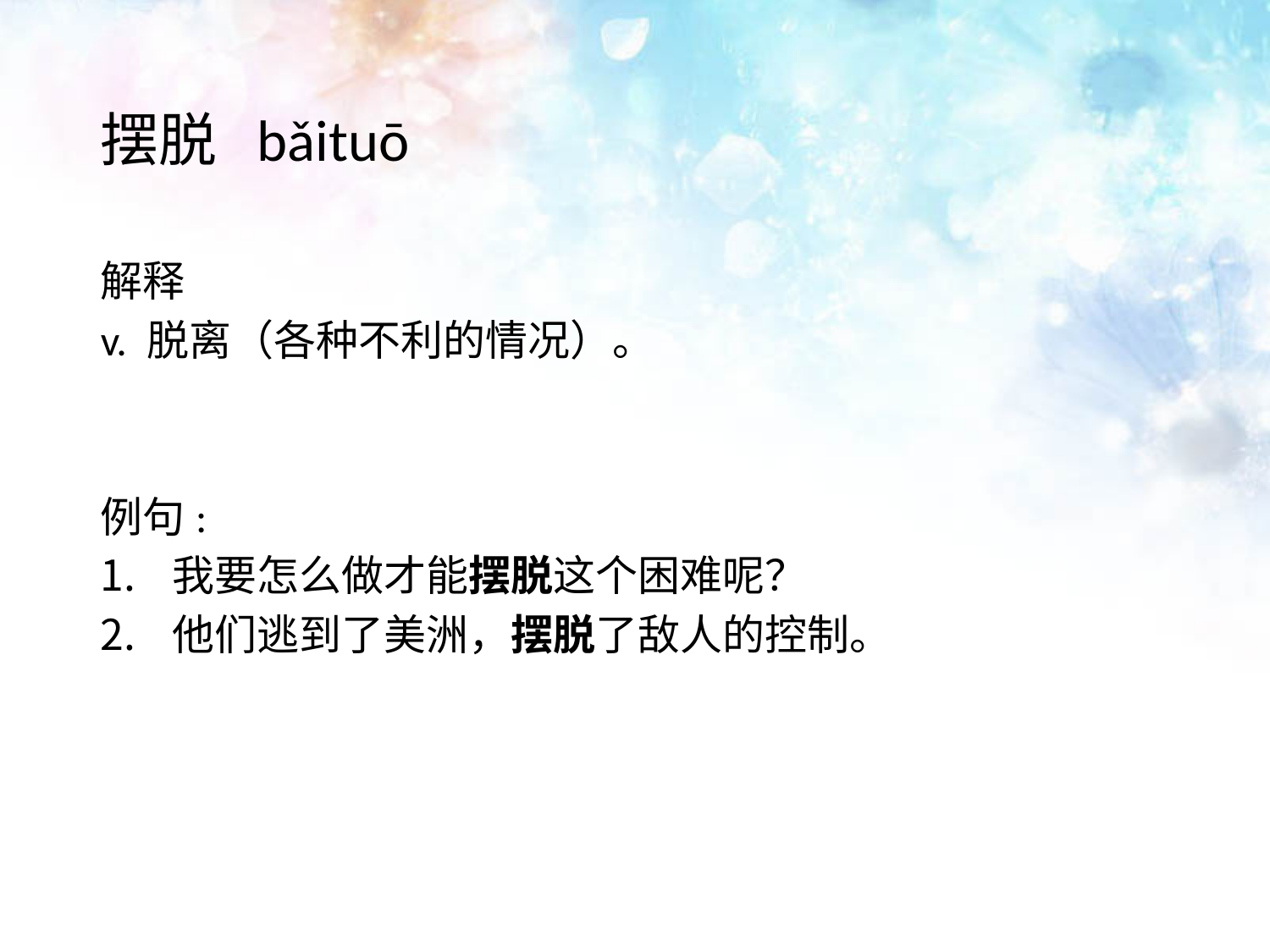

# 摆脱  bǎituō
解释
v. 脱离（各种不利的情况）。

例句:
我要怎么做才能摆脱这个困难呢？
他们逃到了美洲，摆脱了敌人的控制。